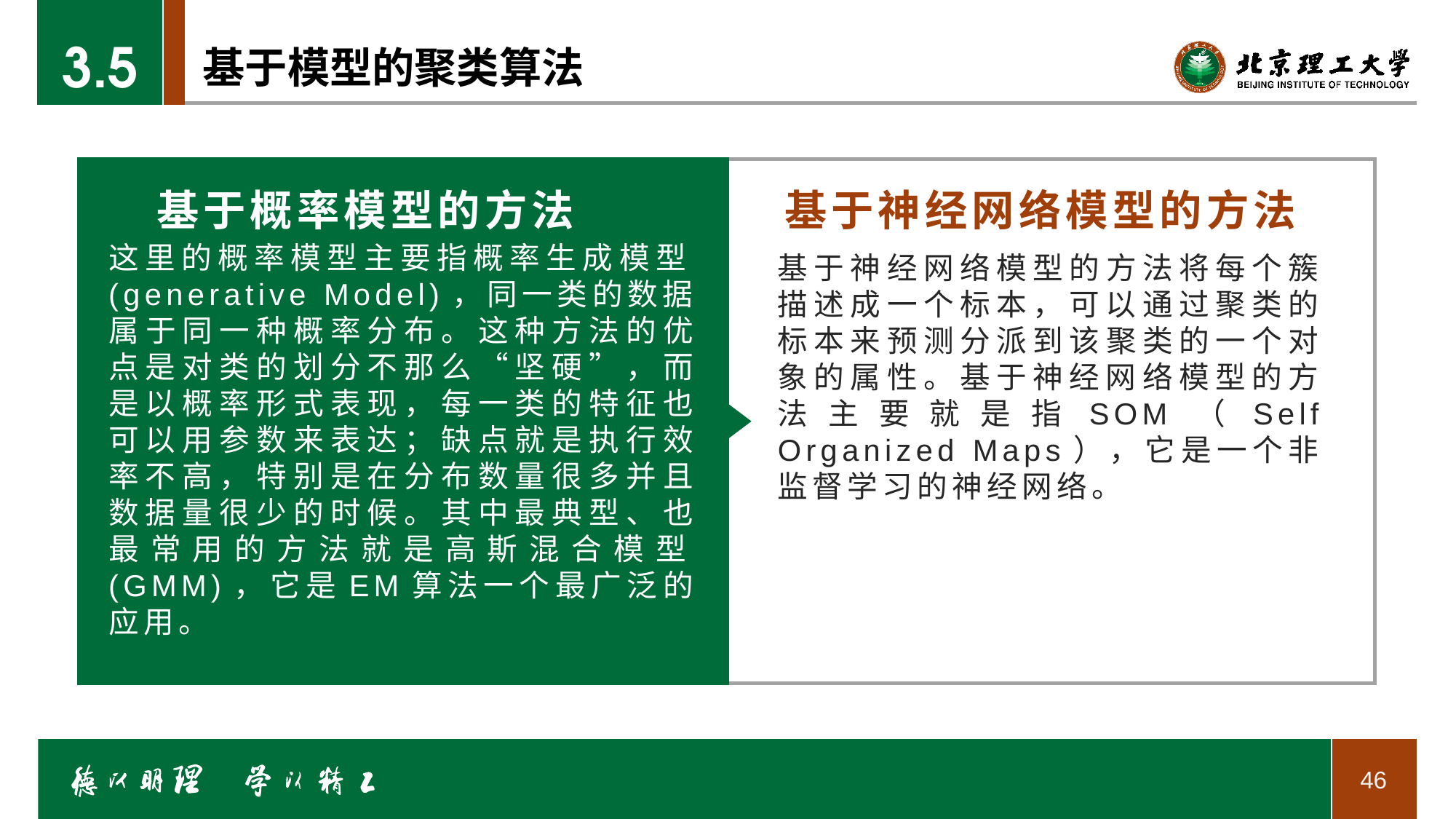

3.5
# 基于模型的聚类算法

基于概率模型的方法
基于神经网络模型的方法
这里的概率模型主要指概率生成模型(generative Model)，同一类的数据属于同一种概率分布。这种方法的优点是对类的划分不那么“坚硬”，而是以概率形式表现，每一类的特征也可以用参数来表达；缺点就是执行效率不高，特别是在分布数量很多并且数据量很少的时候。其中最典型、也最常用的方法就是高斯混合模型(GMM)，它是EM算法一个最广泛的应用。
基于神经网络模型的方法将每个簇描述成一个标本，可以通过聚类的标本来预测分派到该聚类的一个对象的属性。基于神经网络模型的方法主要就是指SOM（Self Organized Maps），它是一个非监督学习的神经网络。